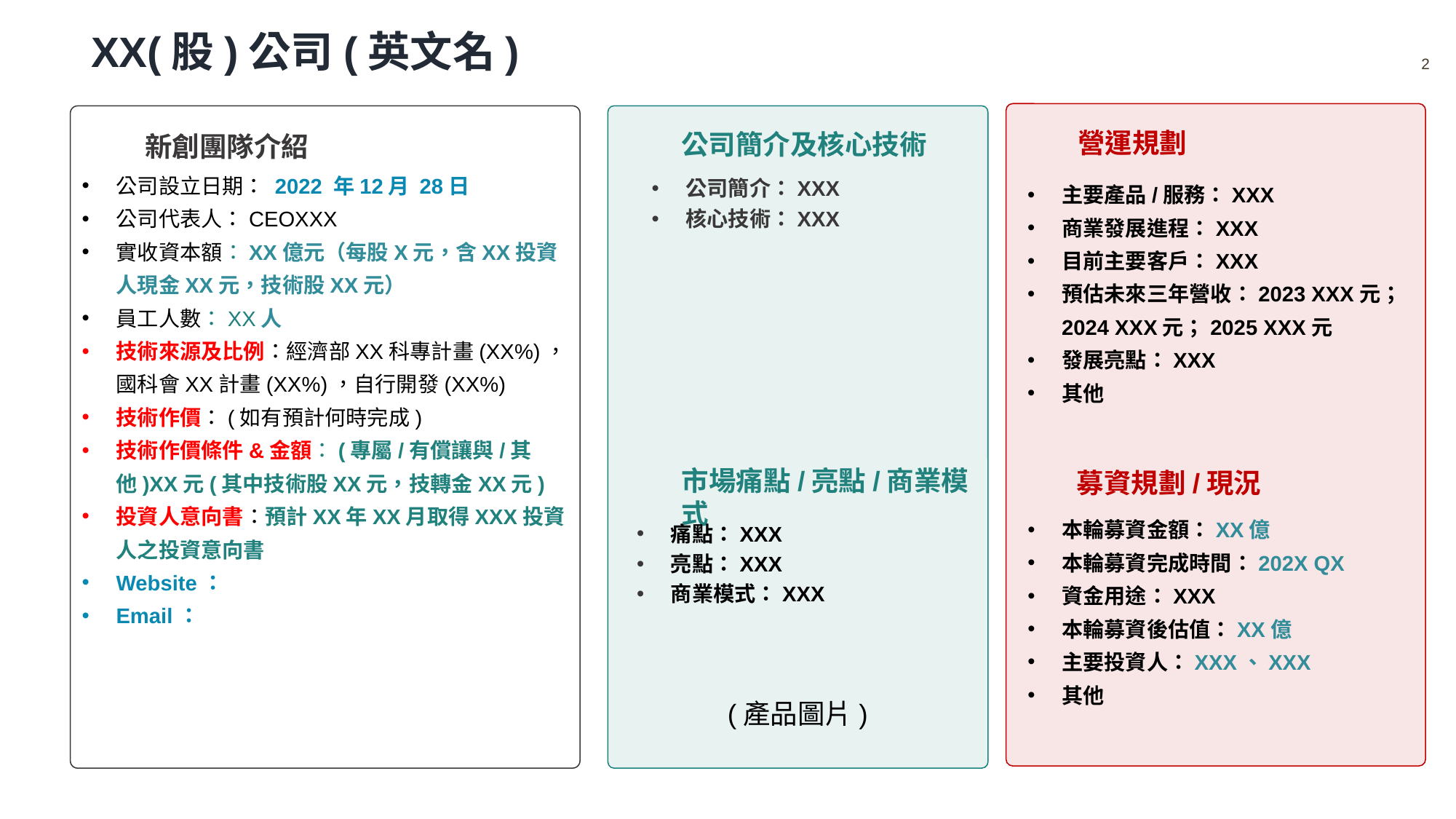

# XX(股)公司(英文名)
2

市場痛點/亮點/商業模式
痛點：XXX
亮點：XXX
商業模式：XXX

公司簡介及核心技術

新創團隊介紹
營運規劃
公司設立日期： 2022 年12月 28日
公司代表人：CEOXXX
實收資本額：XX億元（每股X元，含XX投資人現金XX元，技術股XX元）
員工人數：XX人
技術來源及比例：經濟部XX科專計畫(XX%)，國科會XX計畫(XX%)，自行開發(XX%)
技術作價：(如有預計何時完成)
技術作價條件&金額：(專屬/有償讓與/其他)XX元(其中技術股XX元，技轉金XX元)
投資人意向書：預計XX年XX月取得XXX投資人之投資意向書
Website：
Email：
公司簡介：XXX
核心技術：XXX
主要產品/服務：XXX
商業發展進程：XXX
目前主要客戶：XXX
預估未來三年營收：2023 XXX元；2024 XXX元；2025 XXX元
發展亮點：XXX
其他

募資規劃/現況
本輪募資金額：XX億
本輪募資完成時間：202X QX
資金用途：XXX
本輪募資後估值：XX億
主要投資人：XXX、XXX
其他
(產品圖片)